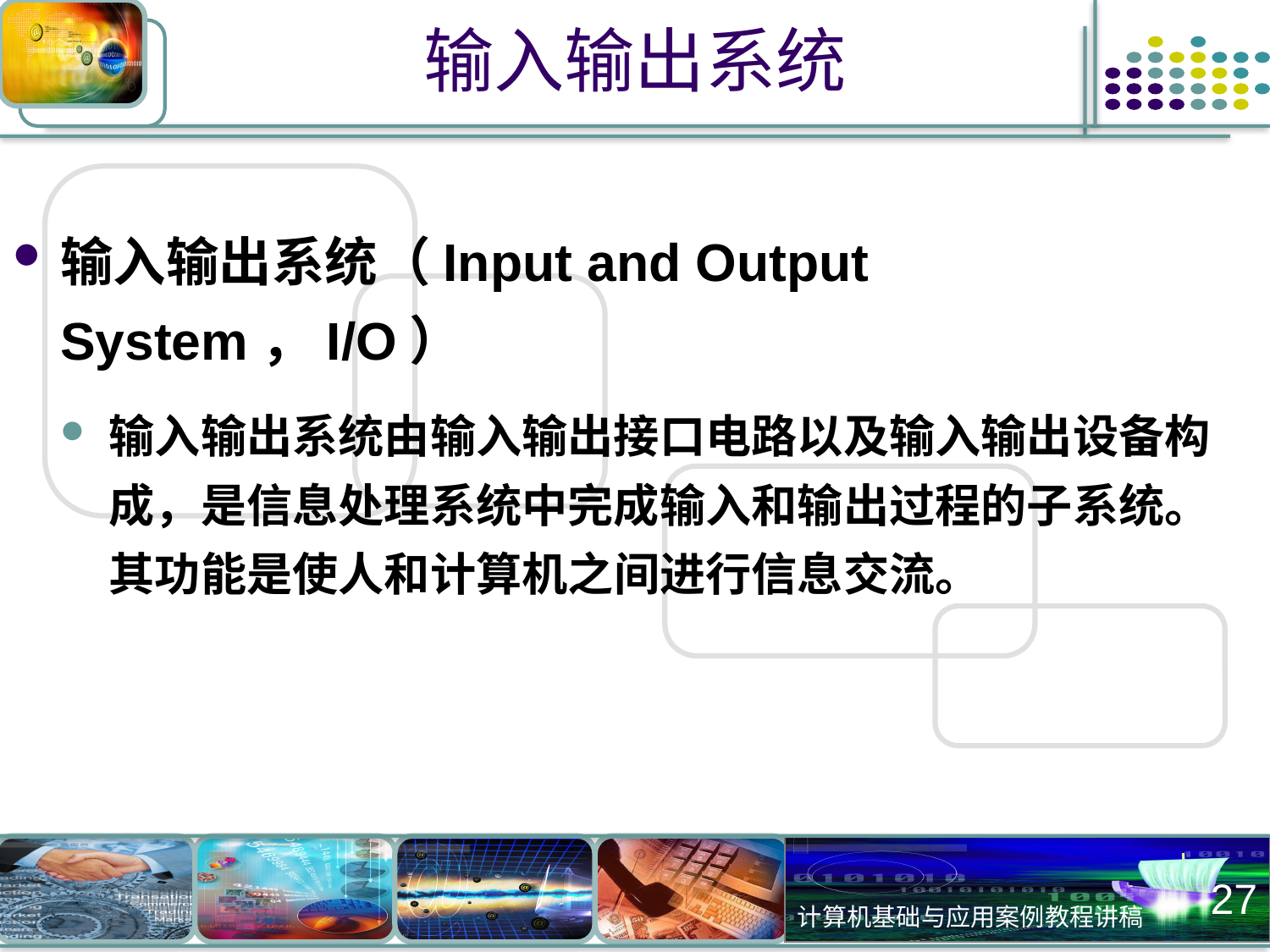

# 输入输出系统
输入输出系统（Input and Output System，I/O）
输入输出系统由输入输出接口电路以及输入输出设备构成，是信息处理系统中完成输入和输出过程的子系统。其功能是使人和计算机之间进行信息交流。
27